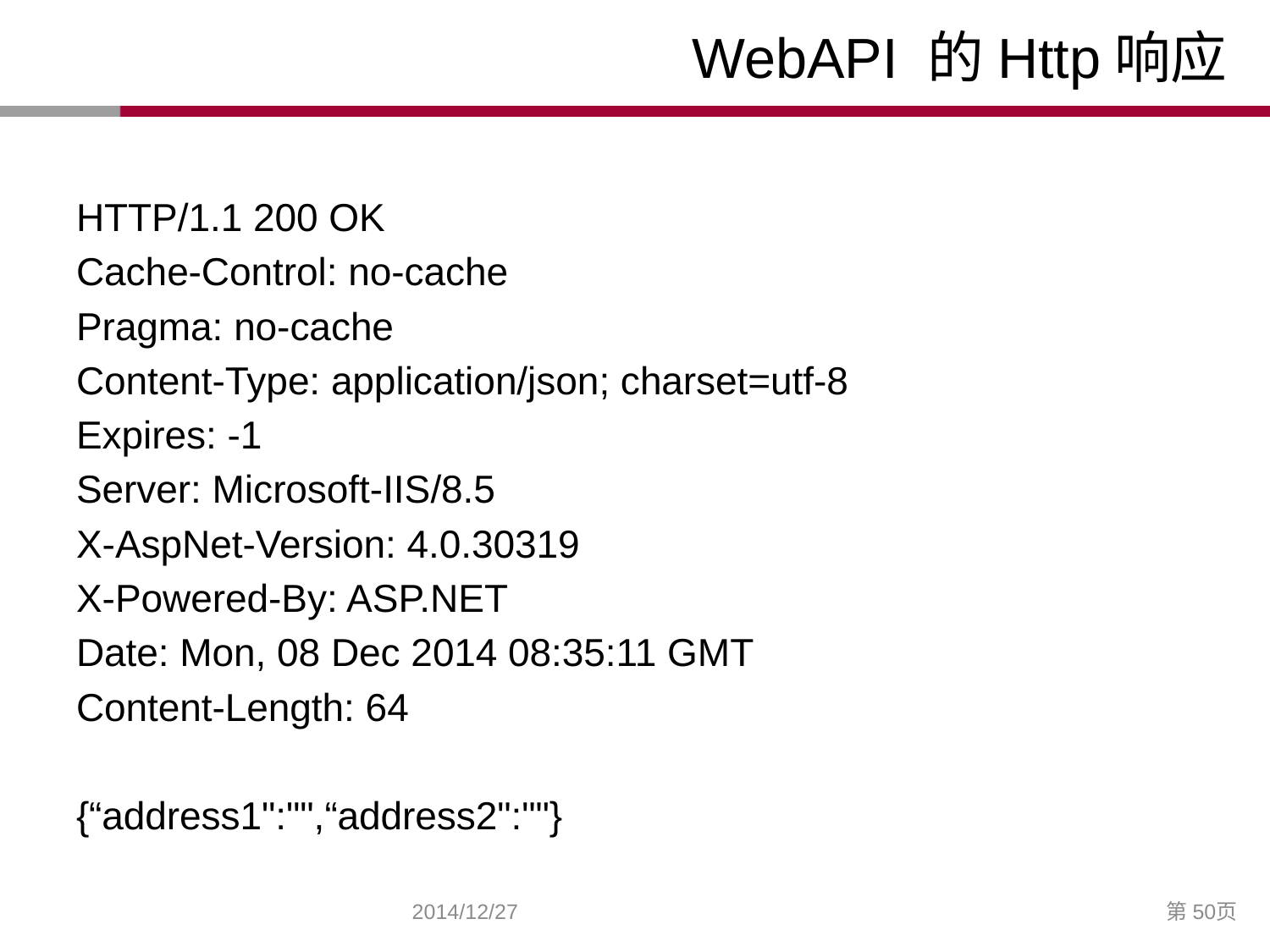

# WebAPI 的Http响应
HTTP/1.1 200 OK
Cache-Control: no-cache
Pragma: no-cache
Content-Type: application/json; charset=utf-8
Expires: -1
Server: Microsoft-IIS/8.5
X-AspNet-Version: 4.0.30319
X-Powered-By: ASP.NET
Date: Mon, 08 Dec 2014 08:35:11 GMT
Content-Length: 64

{“address1":"",“address2":""}
2014/12/27
第50页